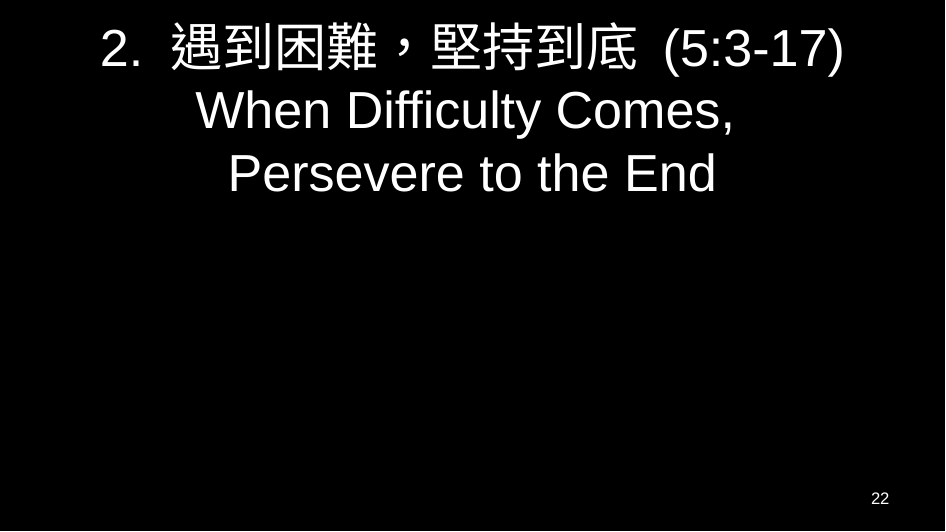

# 2. 遇到困難，堅持到底 (5:3-17) When Difficulty Comes, Persevere to the End

22